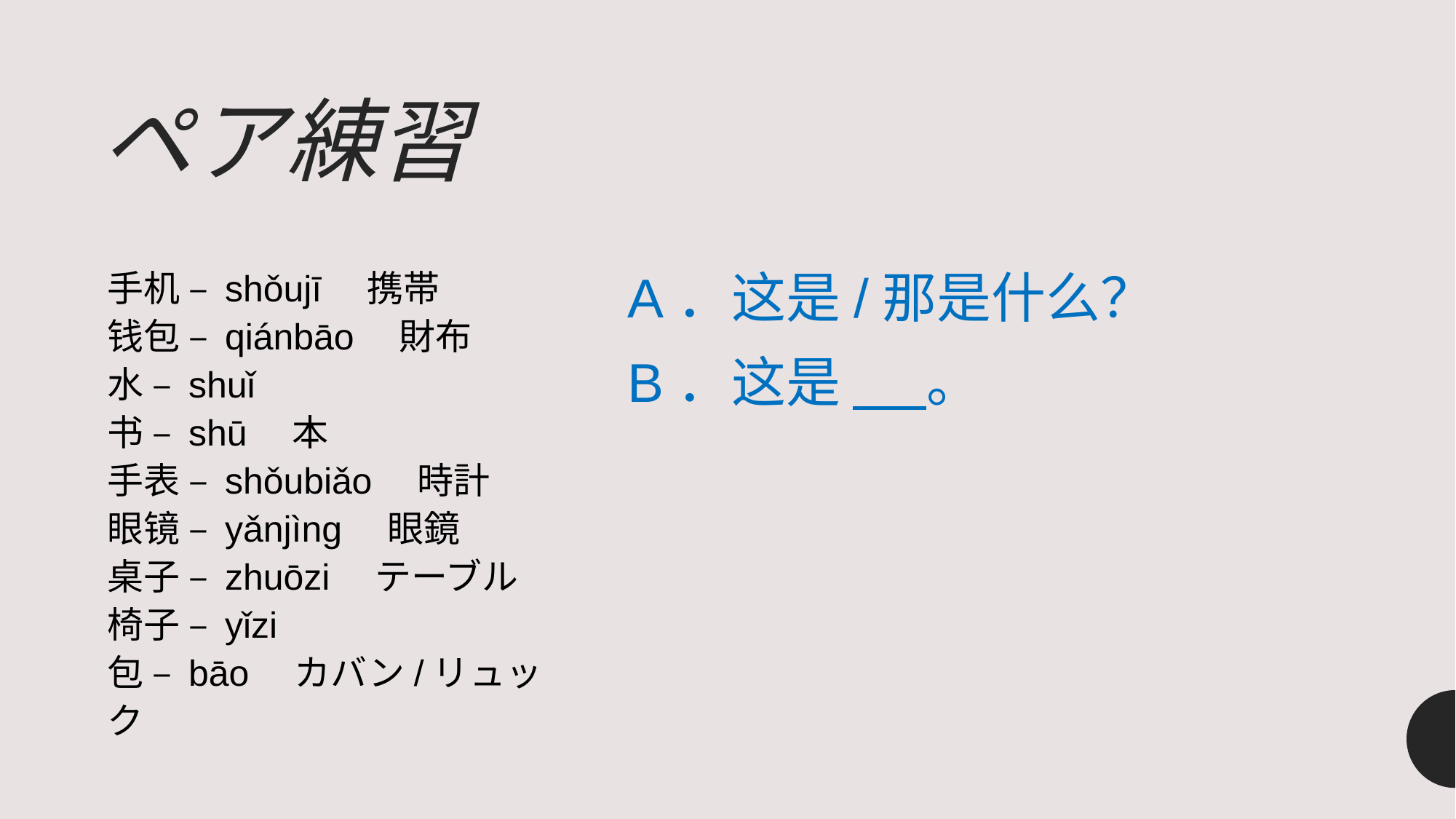

# ペア練習
A．这是/那是什么？
B．这是       。
手机 – shǒujī　携帯
钱包 – qiánbāo　財布
水 – shuǐ
书 – shū　本
手表 – shǒubiǎo　時計
眼镜 – yǎnjìng　眼鏡
桌子 – zhuōzi　テーブル
椅子 – yǐzi
包 – bāo　カバン/リュック